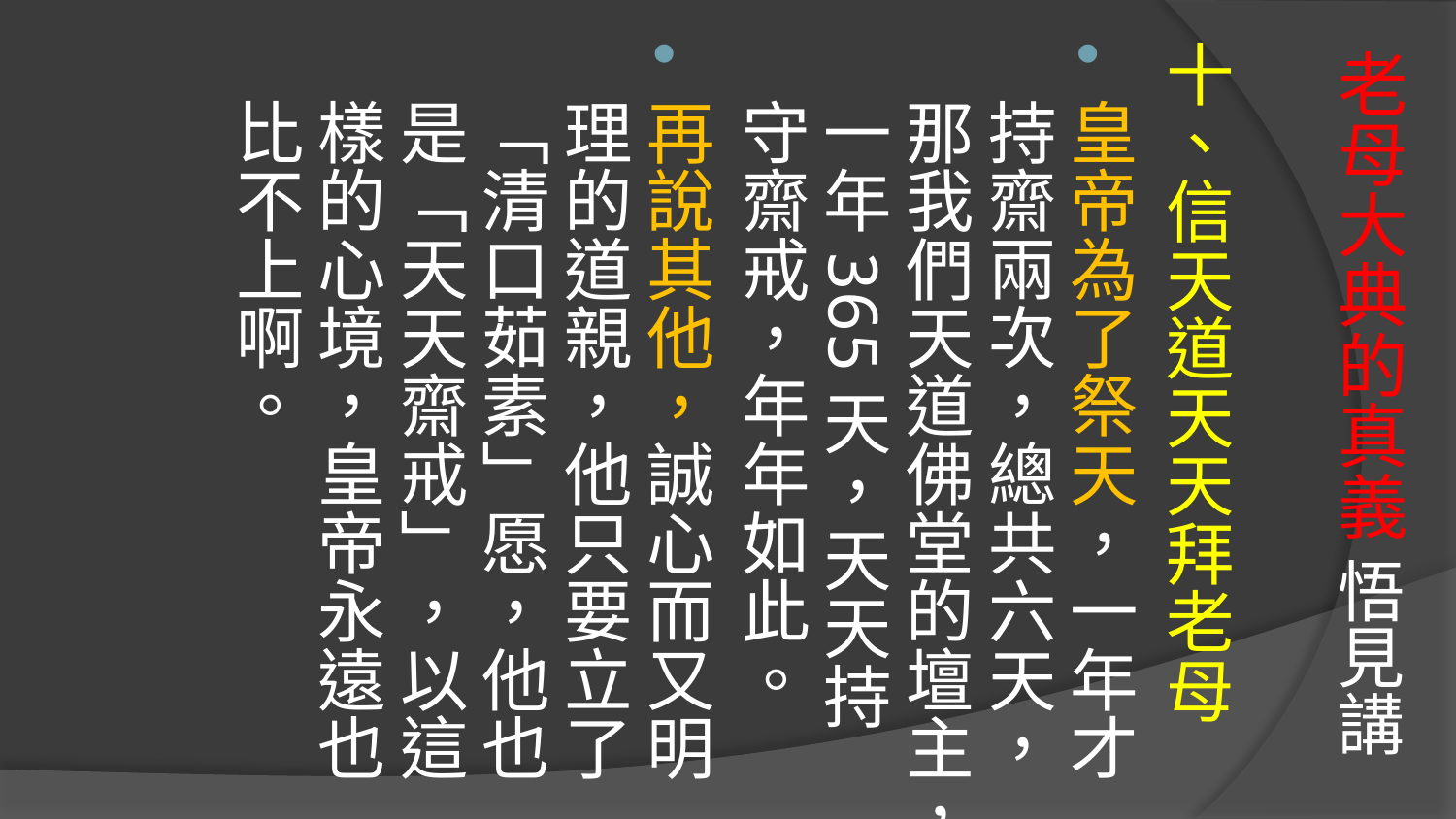

# 老母大典的真義 悟見講
十、信天道天天拜老母
皇帝為了祭天，一年才持齋兩次，總共六天，那我們天道佛堂的壇主，一年365天，天天持守齋戒，年年如此。
再說其他，誠心而又明理的道親，他只要立了「清口茹素」愿，他也是「天天齋戒」，以這樣的心境，皇帝永遠也比不上啊。